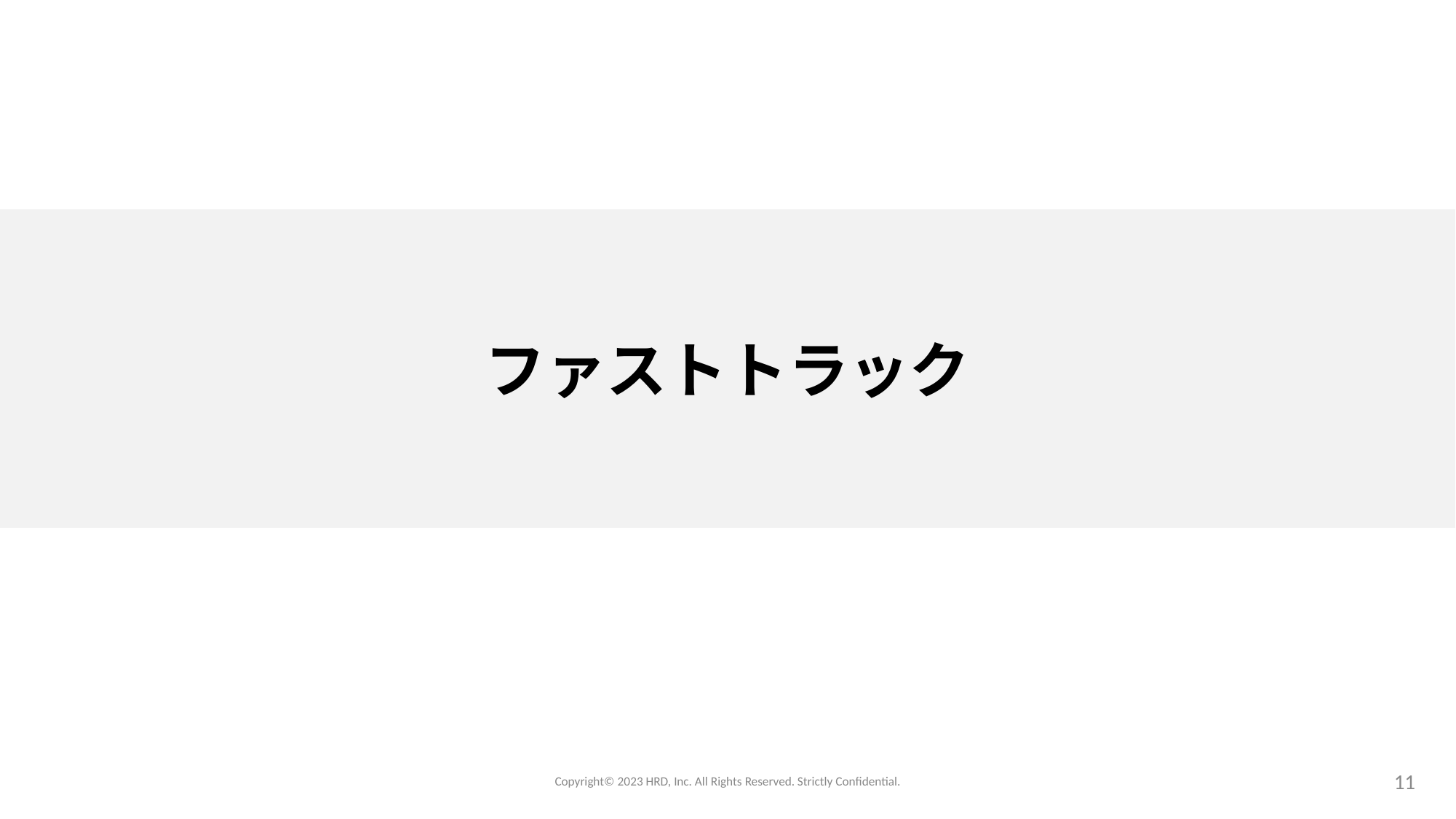

ファストトラック
Copyright©️ 2023 HRD, Inc. All Rights Reserved. Strictly Confidential.
11